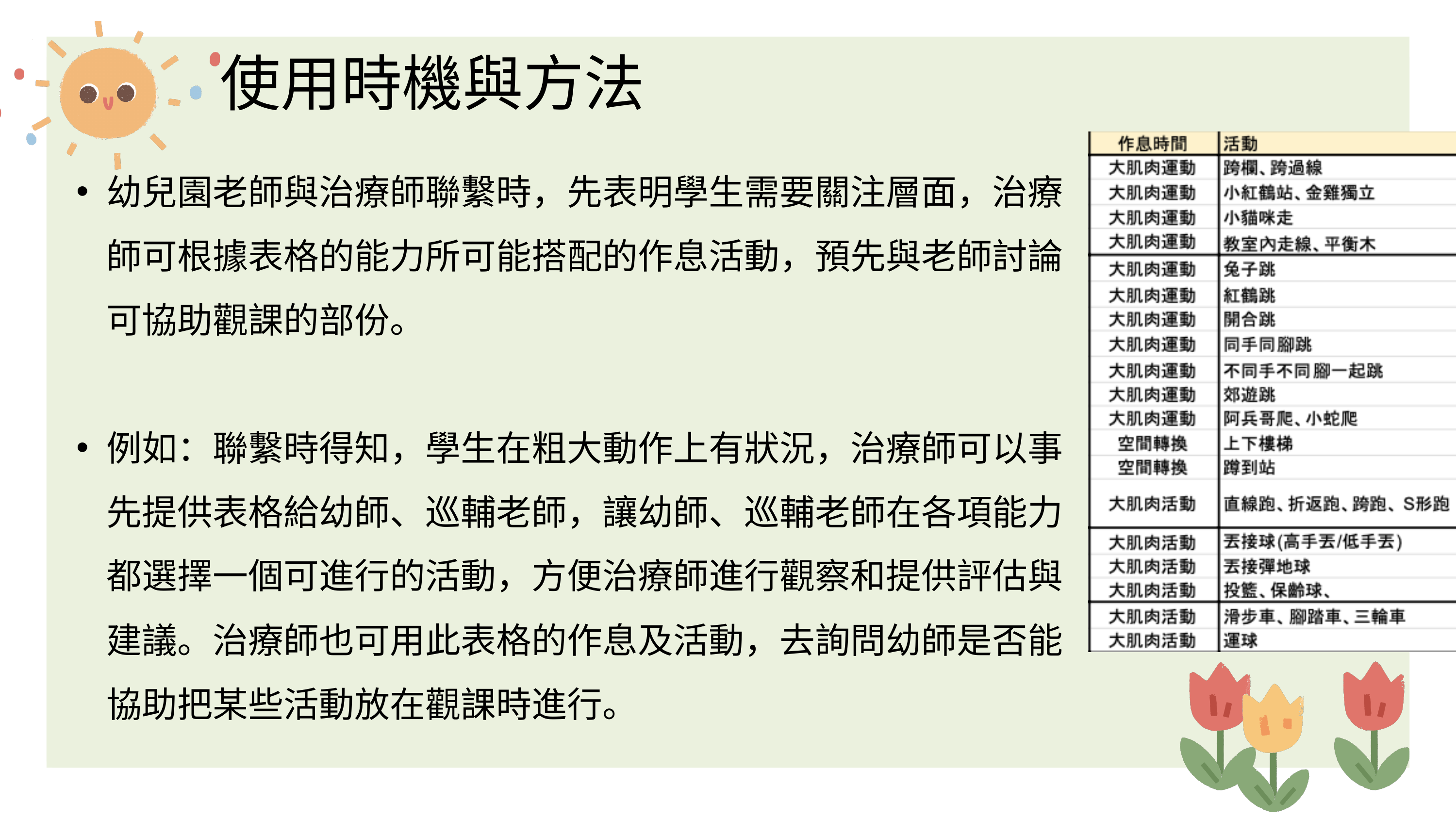

使用時機與方法

幼兒園老師與治療師聯繫時，先表明學生需要關注層面，治療師可根據表格的能力所可能搭配的作息活動，預先與老師討論可協助觀課的部份。

例如：聯繫時得知，學生在粗大動作上有狀況，治療師可以事先提供表格給幼師、巡輔老師，讓幼師、巡輔老師在各項能力都選擇一個可進行的活動，方便治療師進行觀察和提供評估與建議。治療師也可用此表格的作息及活動，去詢問幼師是否能協助把某些活動放在觀課時進行。